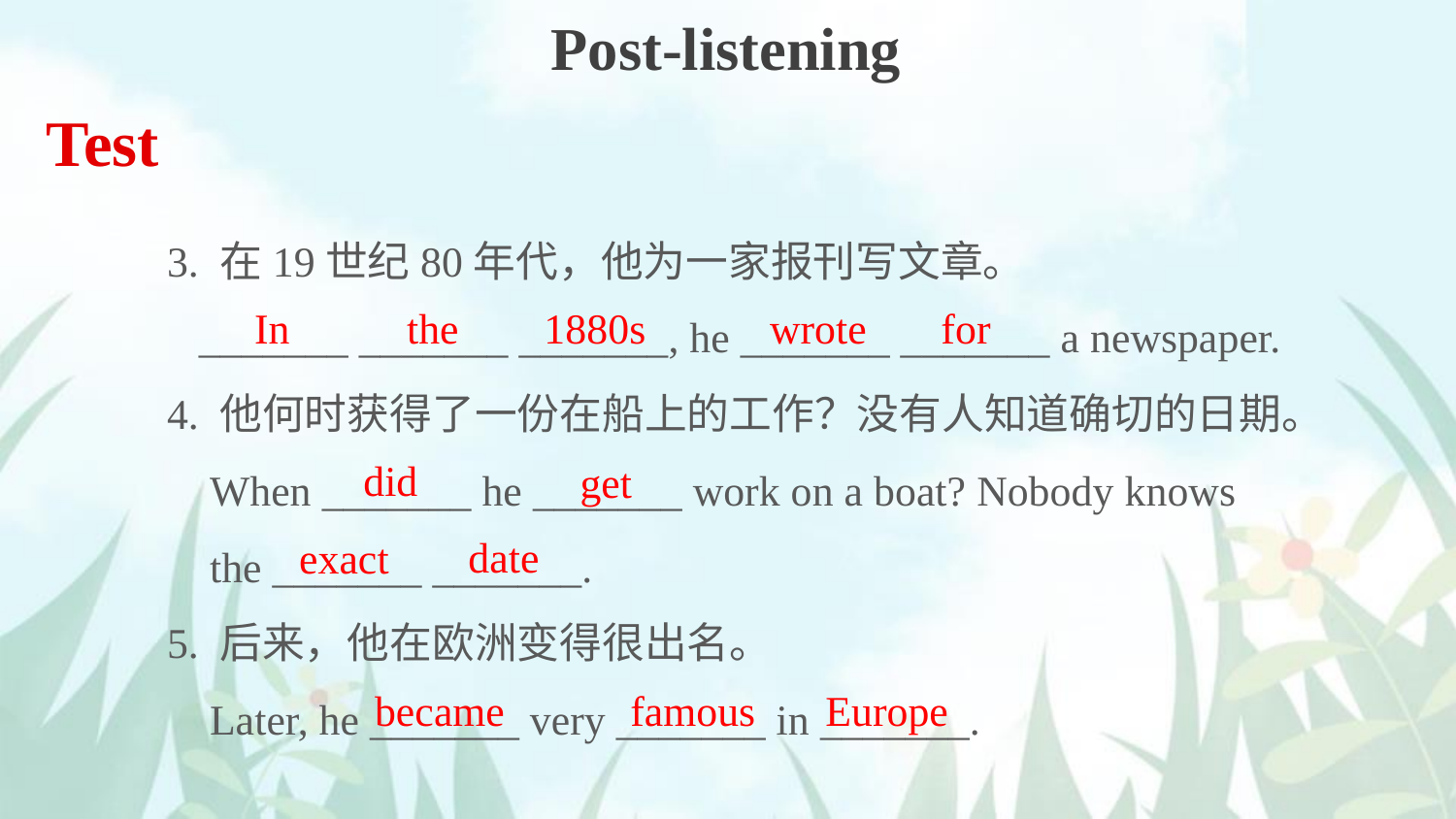

Post-listening
Test
3. 在19世纪80年代，他为一家报刊写文章。
   _______ _______ _______, he _______ _______ a newspaper.
4. 他何时获得了一份在船上的工作？没有人知道确切的日期。
    When _______ he _______ work on a boat? Nobody knows
    the _______ _______.
5. 后来，他在欧洲变得很出名。
    Later, he _______ very _______ in _______.
In           the        1880s
wrote       for
did
get
date
exact
became
famous
Europe